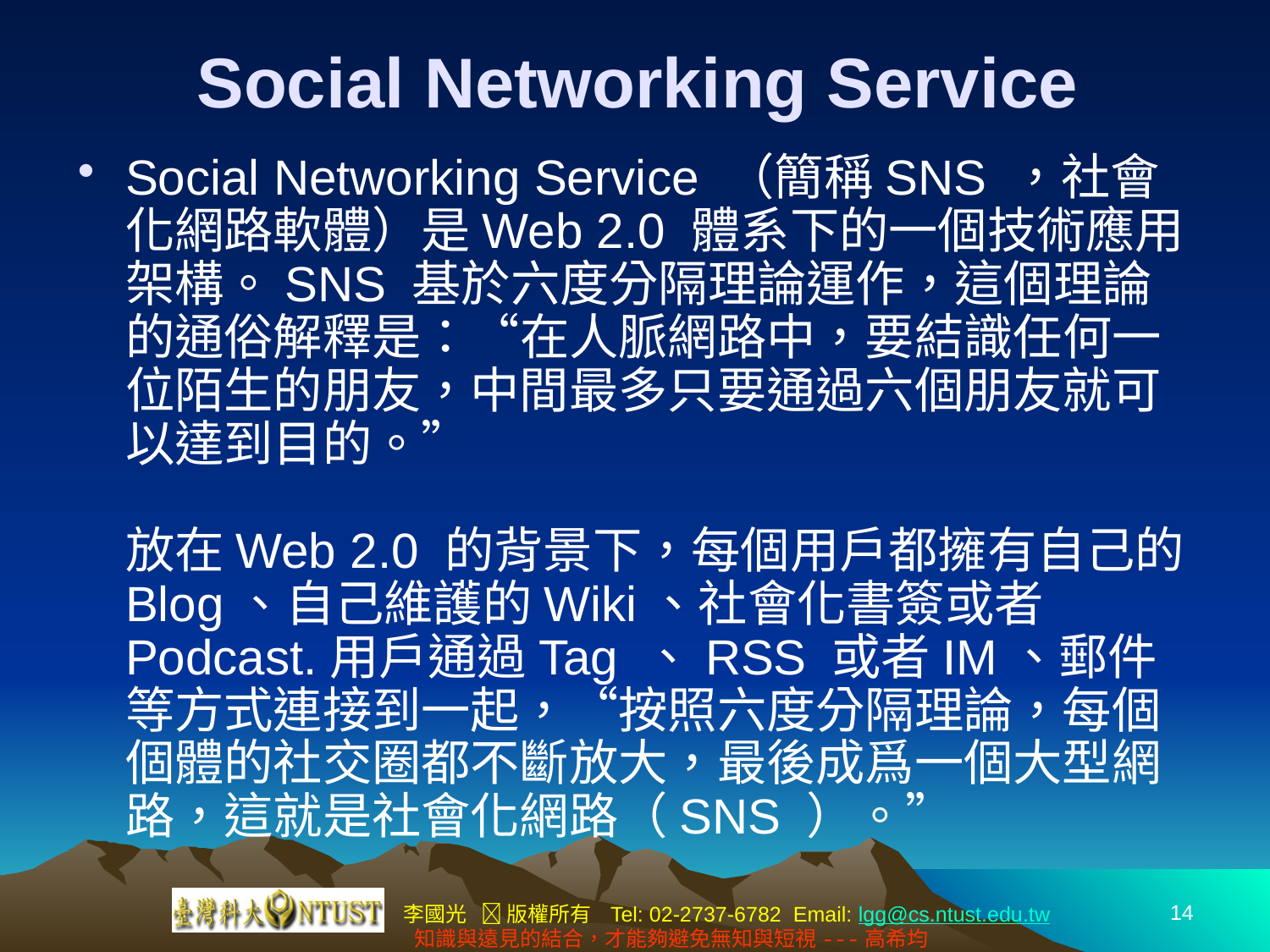

# Social Networking Service
Social Networking Service （簡稱SNS ，社會化網路軟體）是Web 2.0 體系下的一個技術應用架構。SNS 基於六度分隔理論運作，這個理論的通俗解釋是：“在人脈網路中，要結識任何一位陌生的朋友，中間最多只要通過六個朋友就可以達到目的。”
放在Web 2.0 的背景下，每個用戶都擁有自己的Blog、自己維護的Wiki、社會化書簽或者Podcast.用戶通過Tag 、RSS 或者IM、郵件等方式連接到一起，“按照六度分隔理論，每個個體的社交圈都不斷放大，最後成爲一個大型網路，這就是社會化網路（SNS ）。”
14